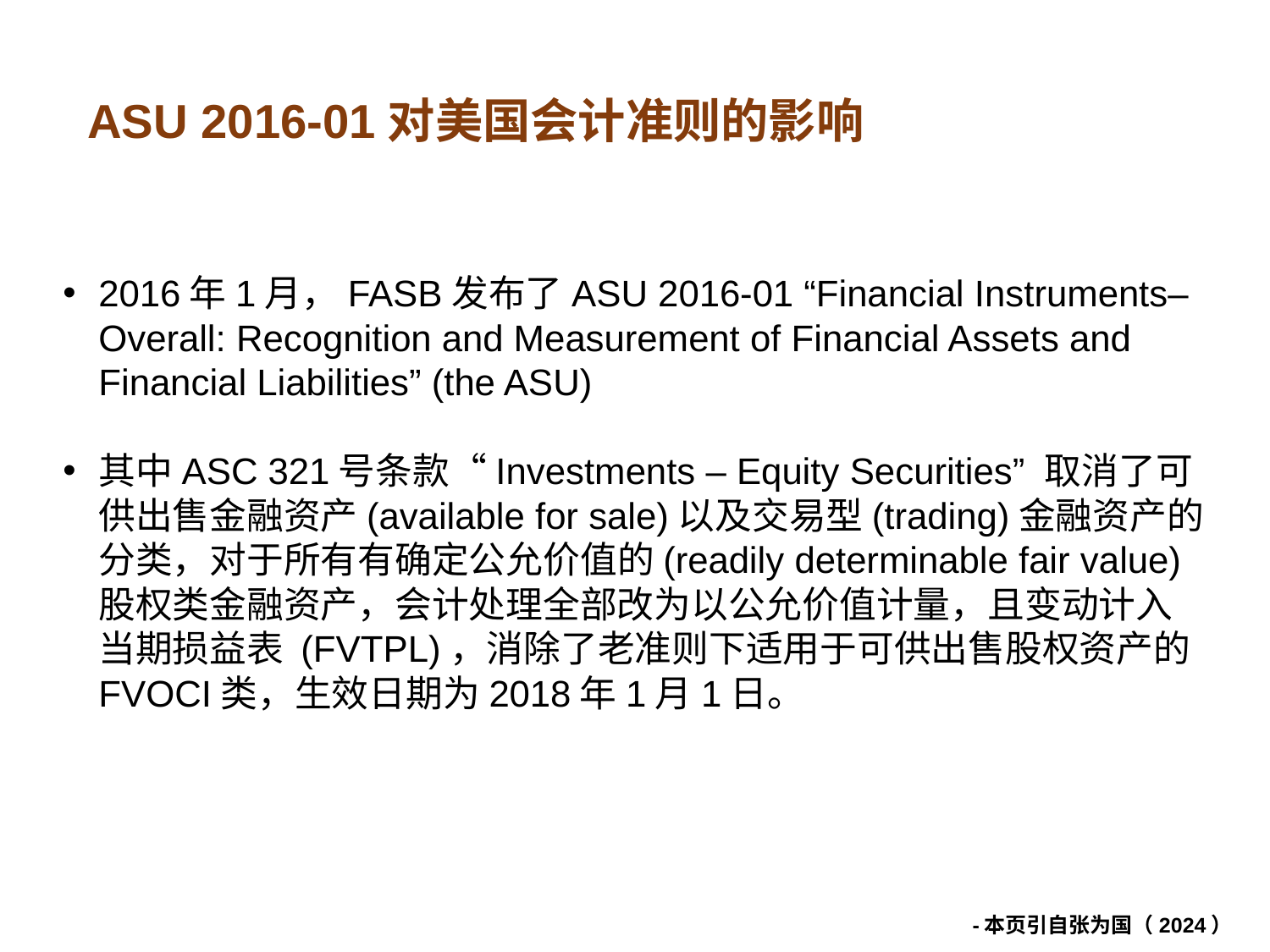

ASU 2016-01对美国会计准则的影响
8
2016年1月，FASB发布了ASU 2016-01 “Financial Instruments–Overall: Recognition and Measurement of Financial Assets and Financial Liabilities” (the ASU)

其中ASC 321号条款“Investments – Equity Securities” 取消了可供出售金融资产(available for sale)以及交易型(trading)金融资产的分类，对于所有有确定公允价值的(readily determinable fair value)股权类金融资产，会计处理全部改为以公允价值计量，且变动计入当期损益表 (FVTPL)，消除了老准则下适用于可供出售股权资产的FVOCI类，生效日期为2018年1月1日。

-本页引自张为国（2024）